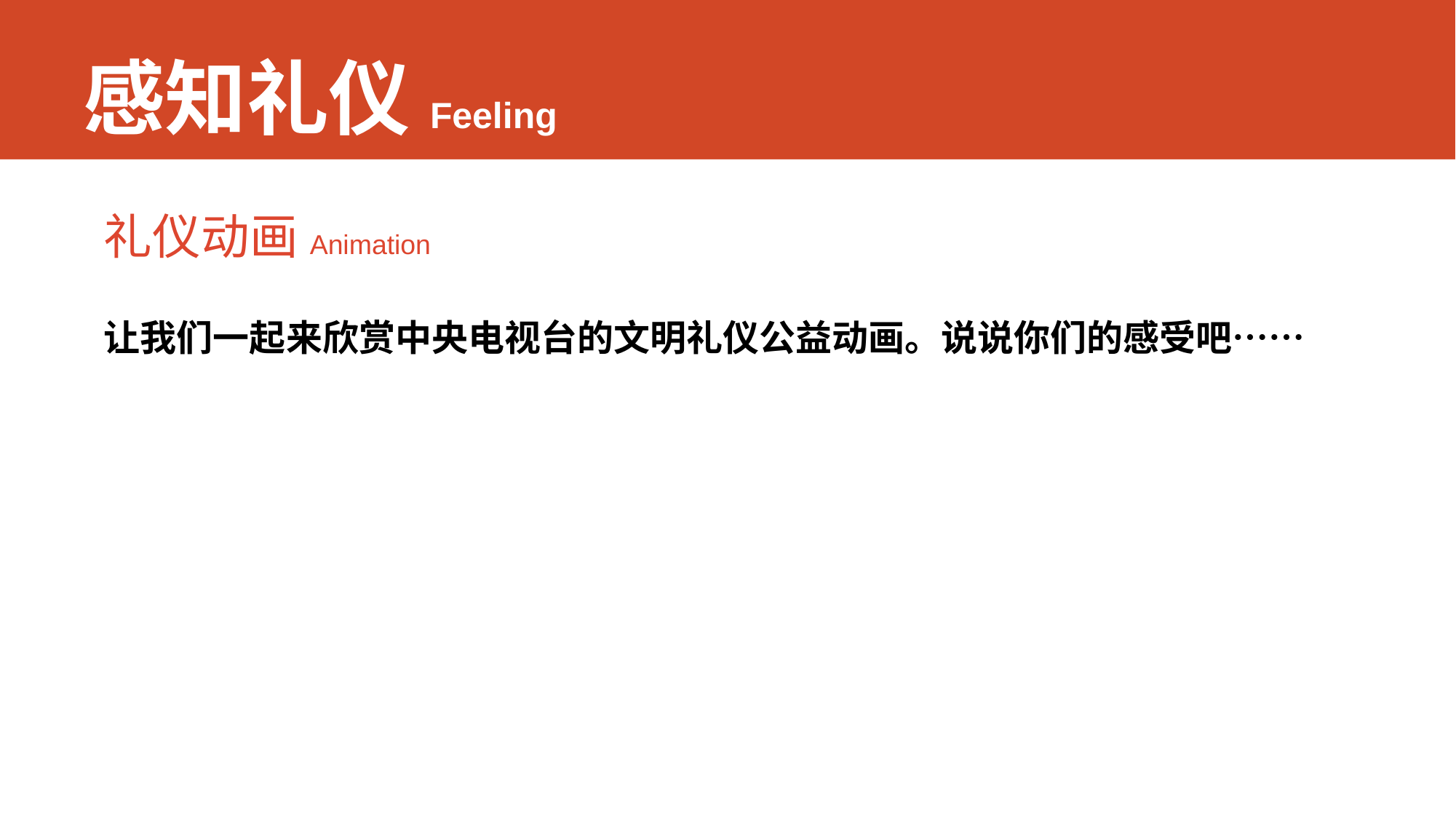

# 感知礼仪Feeling
礼仪动画Animation
让我们一起来欣赏中央电视台的文明礼仪公益动画。说说你们的感受吧……